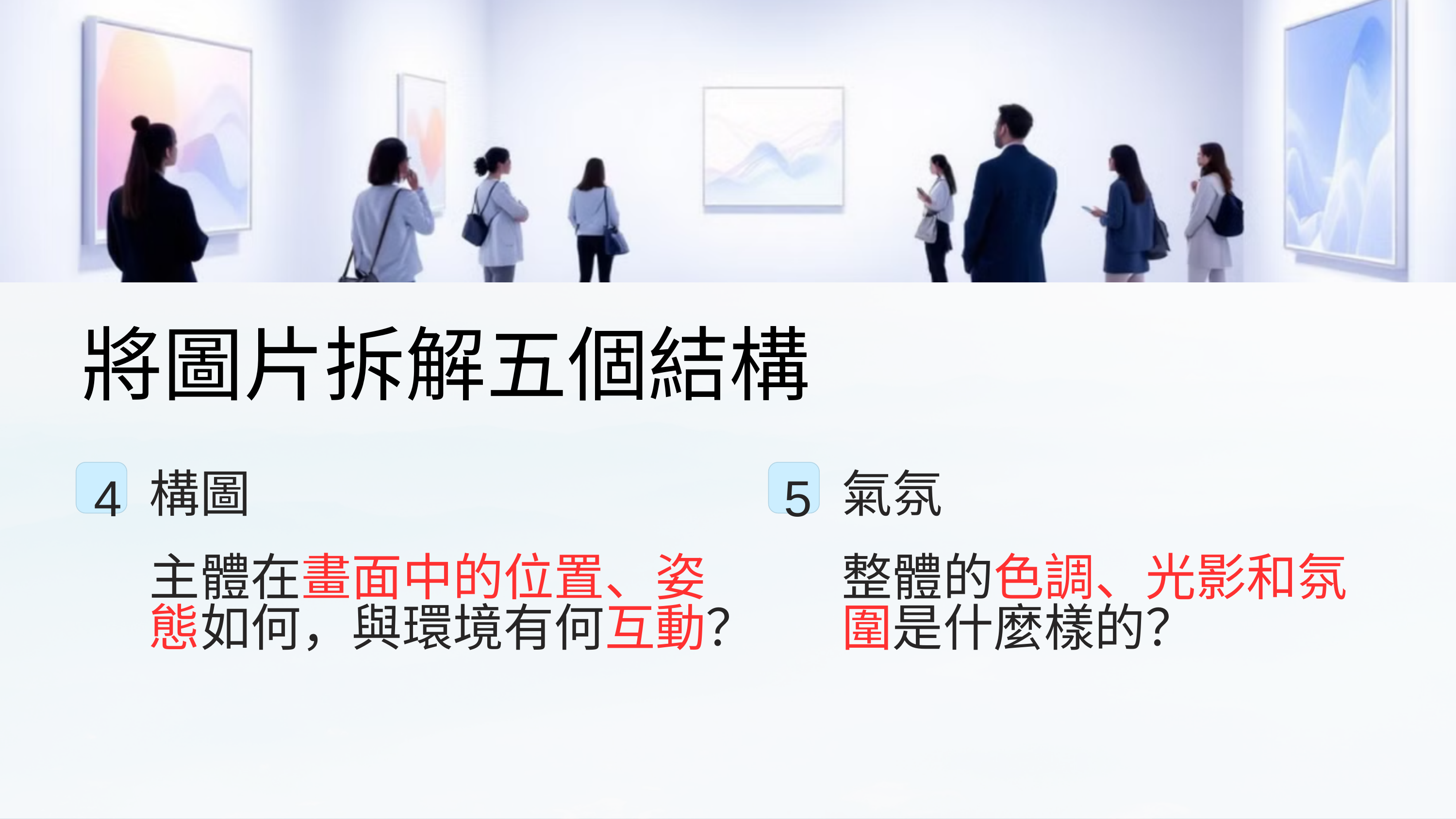

將圖片拆解五個結構
構圖
氣氛

4
5
主體在畫面中的位置、姿態如何，與環境有何互動？
整體的色調、光影和氛圍是什麼樣的？